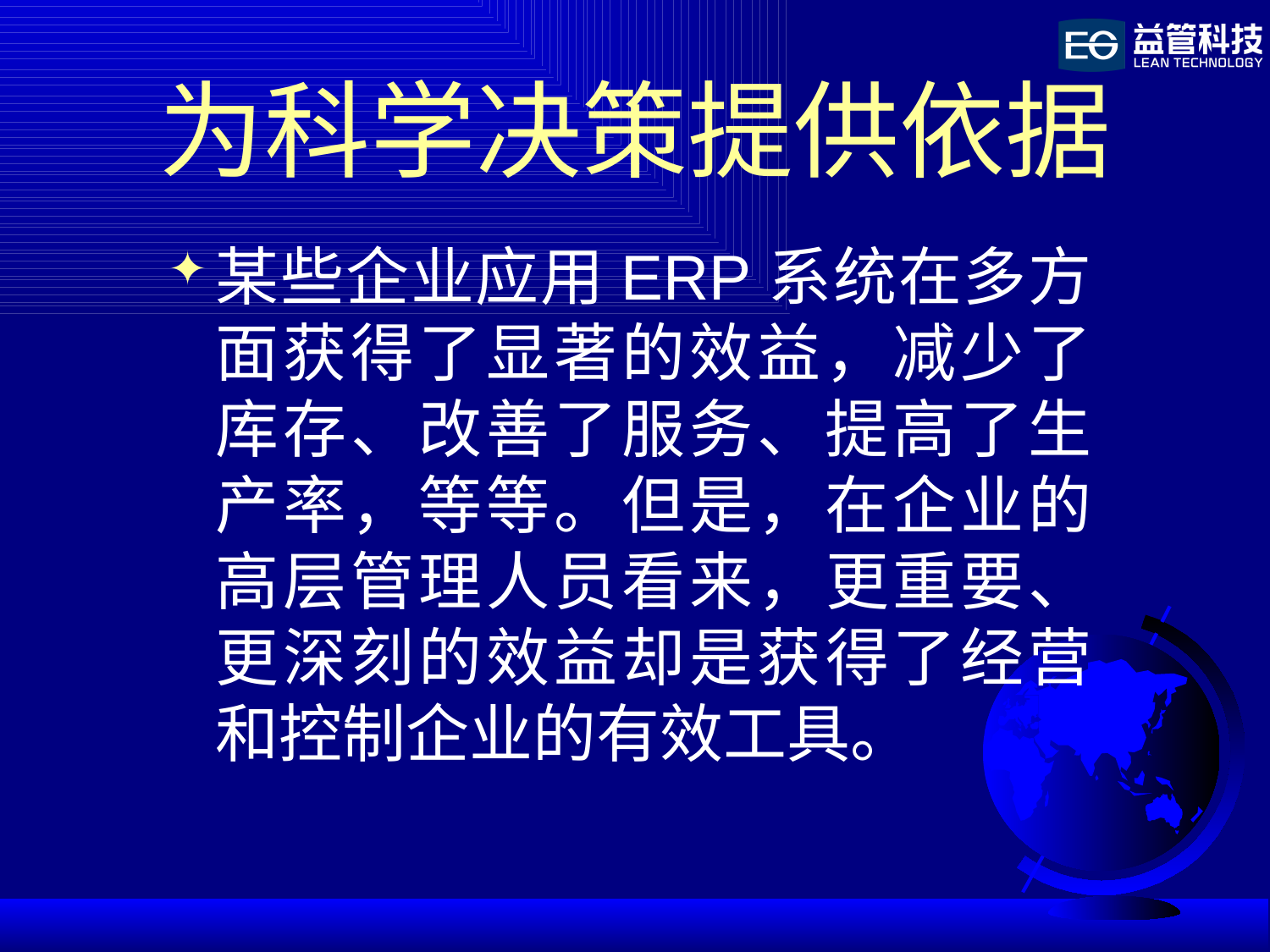

# 为科学决策提供依据
某些企业应用ERP系统在多方面获得了显著的效益，减少了库存、改善了服务、提高了生产率，等等。但是，在企业的高层管理人员看来，更重要、更深刻的效益却是获得了经营和控制企业的有效工具。
26